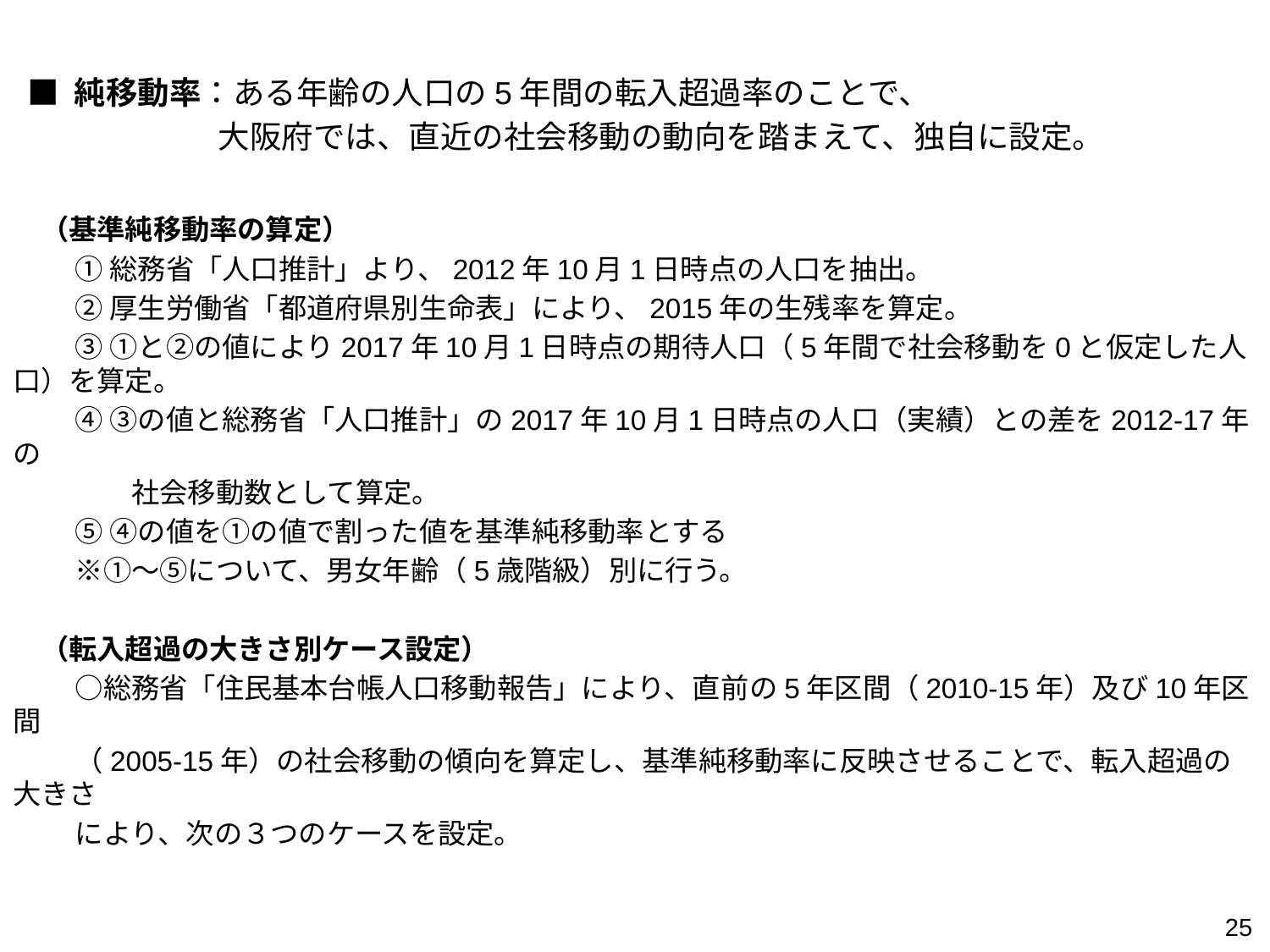

■ 純移動率：ある年齢の人口の5年間の転入超過率のことで、
　　　　　　大阪府では、直近の社会移動の動向を踏まえて、独自に設定。

　（基準純移動率の算定）
　　 ① 総務省「人口推計」より、2012年10月1日時点の人口を抽出。
　　 ② 厚生労働省「都道府県別生命表」により、2015年の生残率を算定。
　　 ③ ①と②の値により2017年10月1日時点の期待人口（5年間で社会移動を0と仮定した人口）を算定。
　　 ④ ③の値と総務省「人口推計」の2017年10月1日時点の人口（実績）との差を2012-17年の
　　 　　社会移動数として算定。
　　 ⑤ ④の値を①の値で割った値を基準純移動率とする
　　 ※①～⑤について、男女年齢（5歳階級）別に行う。

　（転入超過の大きさ別ケース設定）
　　 ○総務省「住民基本台帳人口移動報告」により、直前の5年区間（2010-15年）及び10年区間
　　 （2005-15年）の社会移動の傾向を算定し、基準純移動率に反映させることで、転入超過の大きさ
　　 により、次の３つのケースを設定。
25